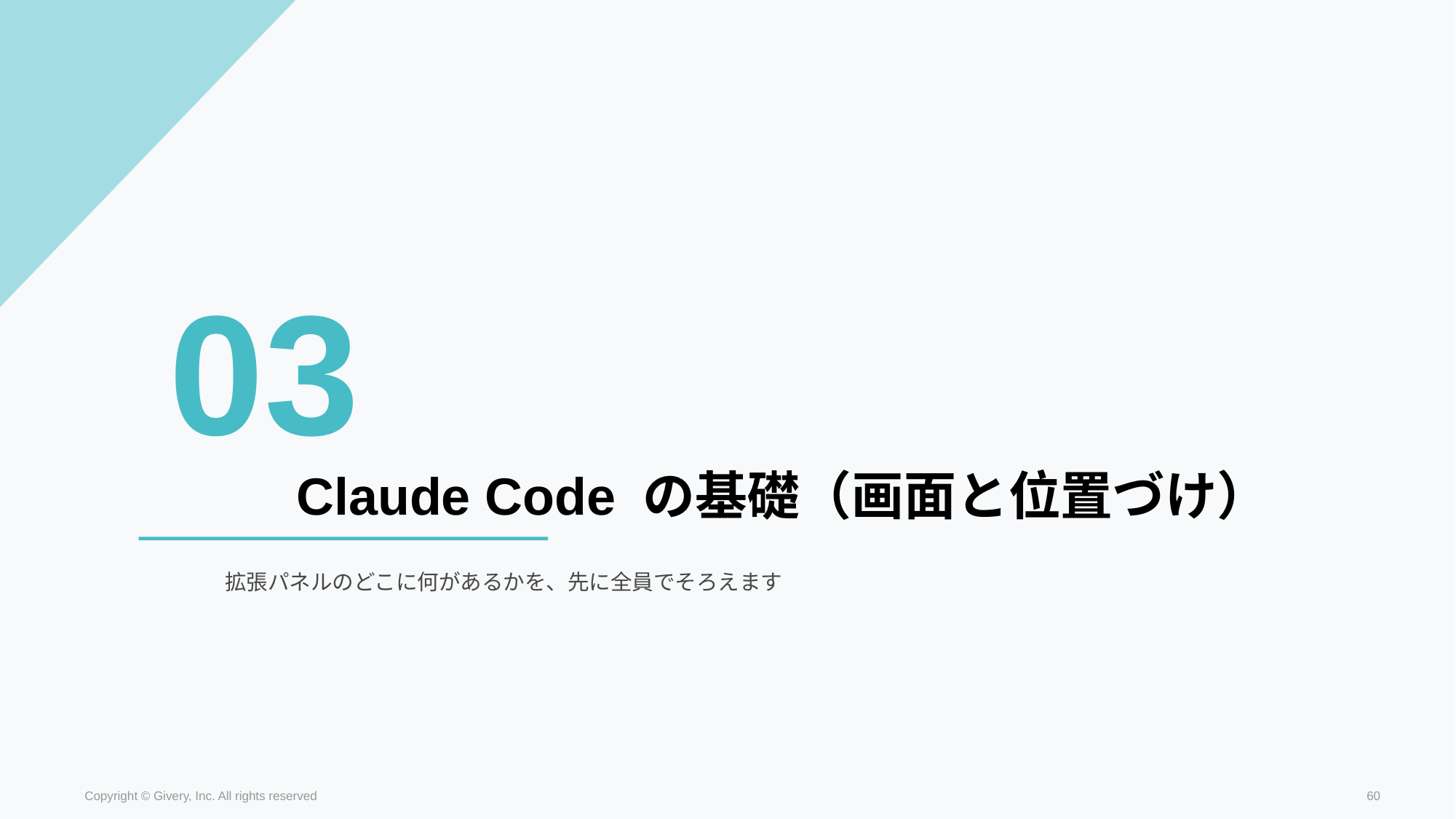

03
Claude Code の基礎（画面と位置づけ）

拡張パネルのどこに何があるかを、先に全員でそろえます
Copyright © Givery, Inc. All rights reserved
60